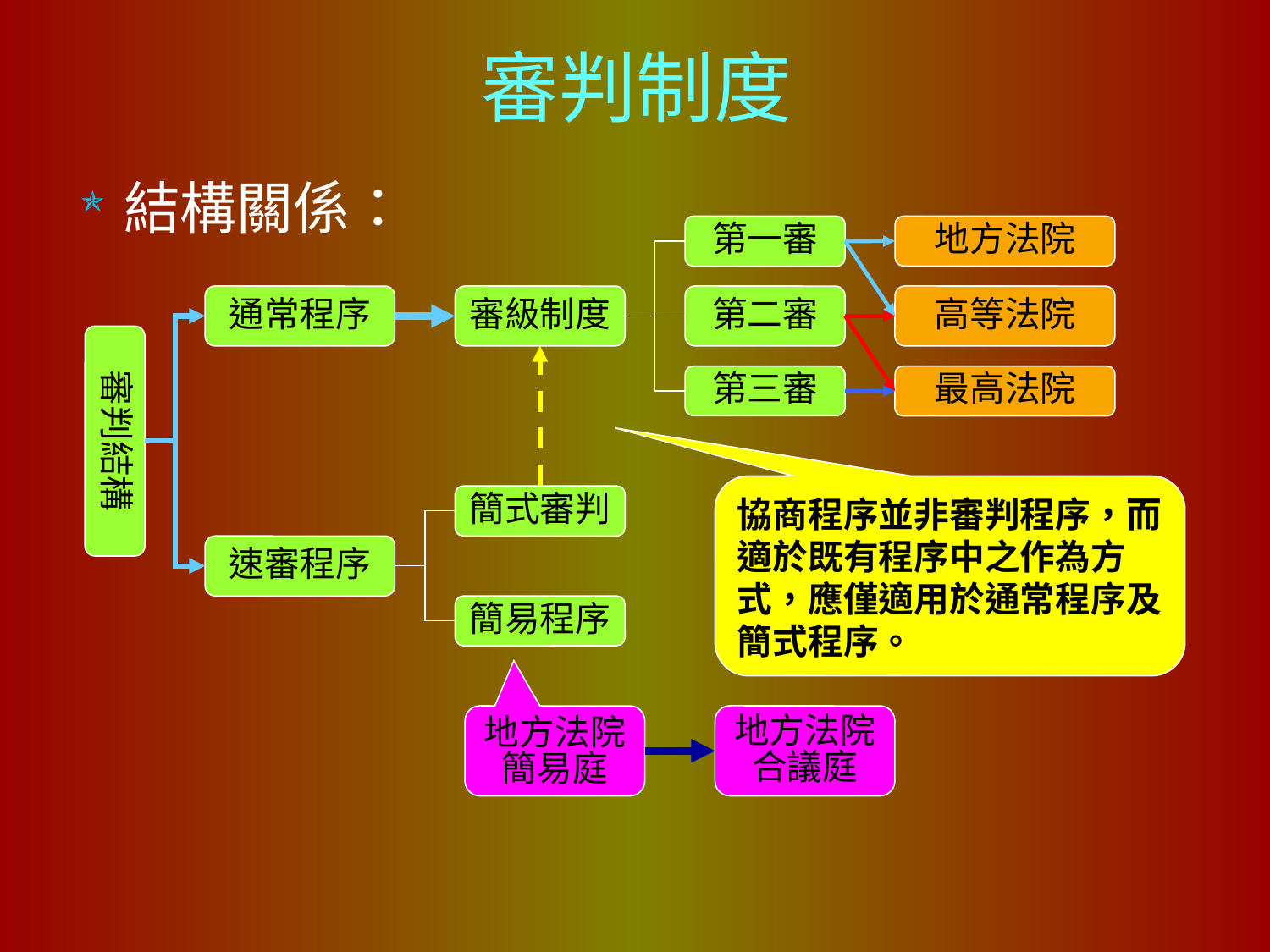

# 審判制度
結構關係：
第一審
地方法院
通常程序
審級制度
第二審
高等法院
審判結構
第三審
最高法院
協商程序並非審判程序，而適於既有程序中之作為方式，應僅適用於通常程序及簡式程序。
簡式審判
速審程序
簡易程序
地方法院簡易庭
地方法院
合議庭